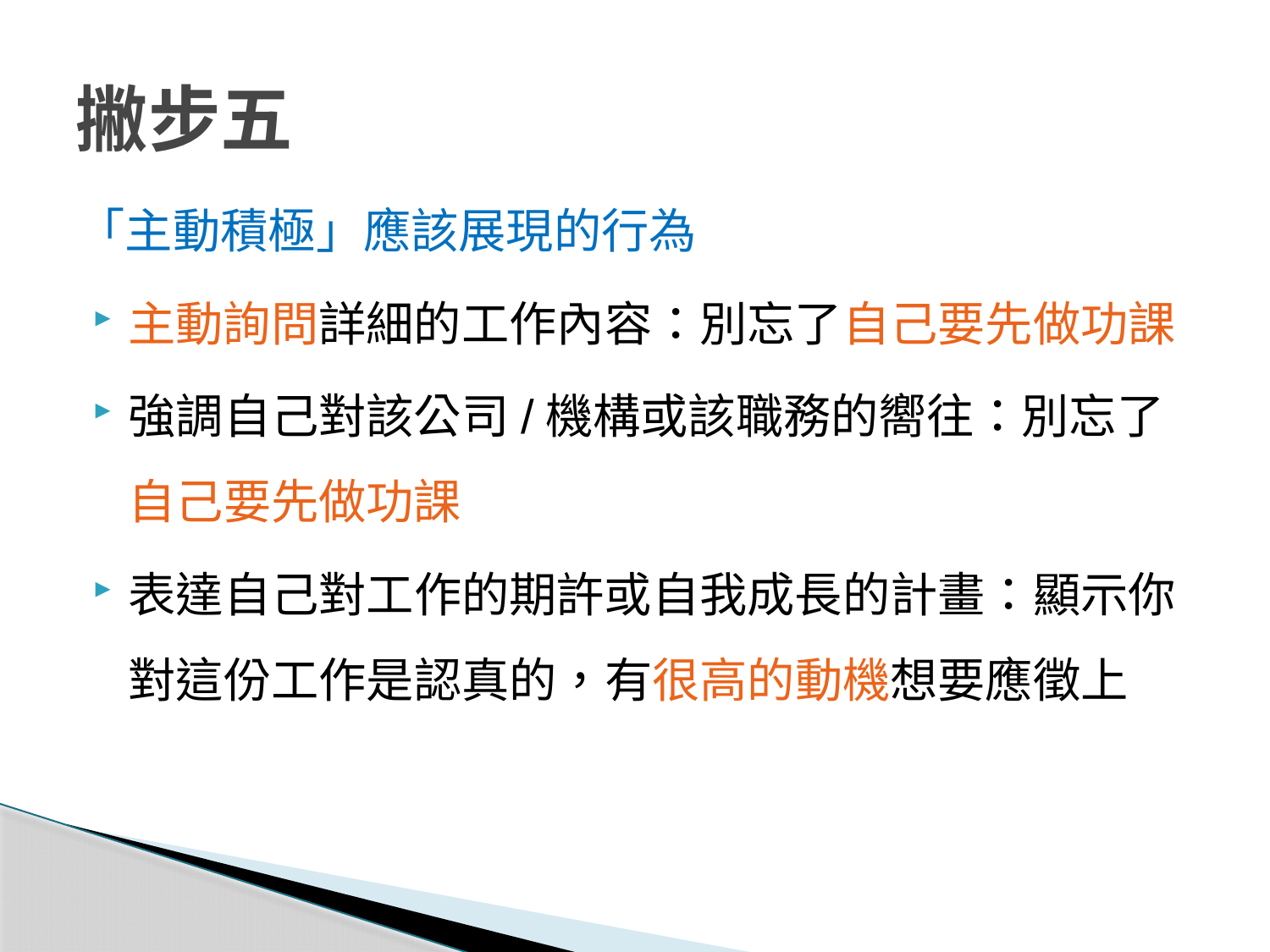

# 撇步五
「主動積極」應該展現的行為
主動詢問詳細的工作內容：別忘了自己要先做功課
強調自己對該公司/機構或該職務的嚮往：別忘了自己要先做功課
表達自己對工作的期許或自我成長的計畫：顯示你對這份工作是認真的，有很高的動機想要應徵上